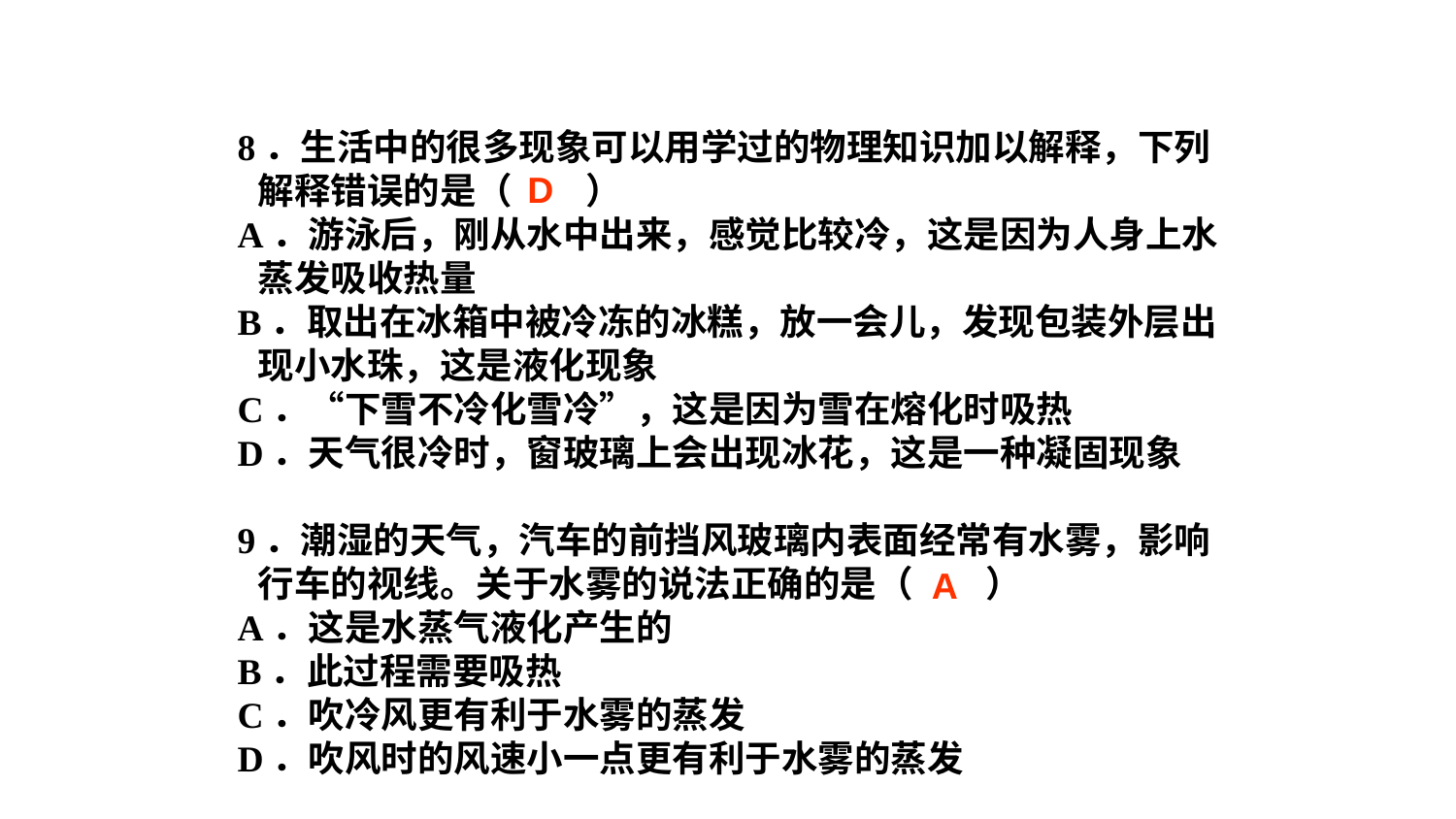

8．生活中的很多现象可以用学过的物理知识加以解释，下列解释错误的是（　　）
A．游泳后，刚从水中出来，感觉比较冷，这是因为人身上水蒸发吸收热量
B．取出在冰箱中被冷冻的冰糕，放一会儿，发现包装外层出现小水珠，这是液化现象
C．“下雪不冷化雪冷”，这是因为雪在熔化时吸热
D．天气很冷时，窗玻璃上会出现冰花，这是一种凝固现象

9．潮湿的天气，汽车的前挡风玻璃内表面经常有水雾，影响行车的视线。关于水雾的说法正确的是（　　）
A．这是水蒸气液化产生的
B．此过程需要吸热
C．吹冷风更有利于水雾的蒸发
D．吹风时的风速小一点更有利于水雾的蒸发
D
A